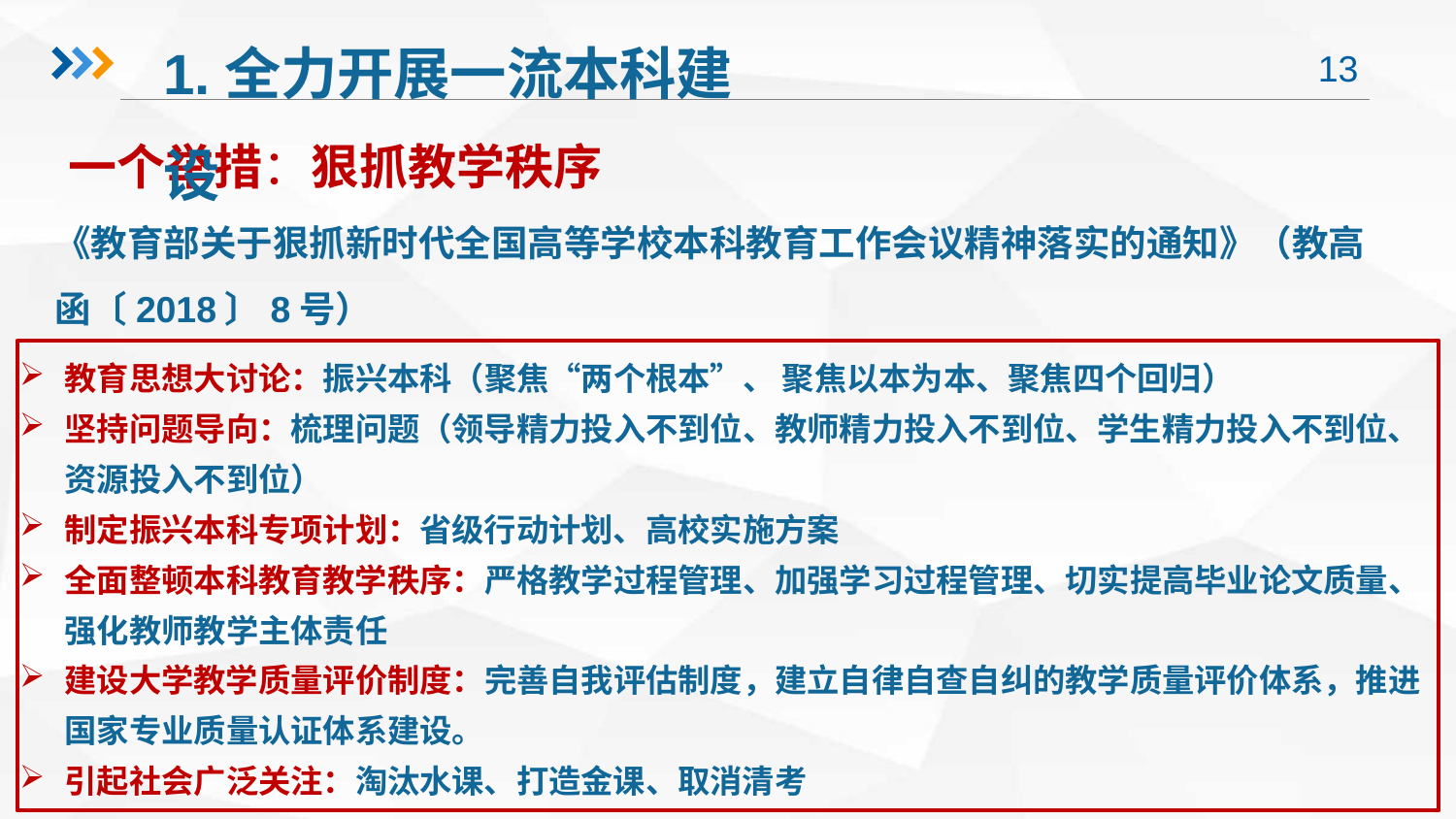

1.全力开展一流本科建设
一个举措：狠抓教学秩序
《教育部关于狠抓新时代全国高等学校本科教育工作会议精神落实的通知》（教高函〔2018〕8号）
教育思想大讨论：振兴本科（聚焦“两个根本”、 聚焦以本为本、聚焦四个回归）
坚持问题导向：梳理问题（领导精力投入不到位、教师精力投入不到位、学生精力投入不到位、资源投入不到位）
制定振兴本科专项计划：省级行动计划、高校实施方案
全面整顿本科教育教学秩序：严格教学过程管理、加强学习过程管理、切实提高毕业论文质量、强化教师教学主体责任
建设大学教学质量评价制度：完善自我评估制度，建立自律自查自纠的教学质量评价体系，推进国家专业质量认证体系建设。
引起社会广泛关注：淘汰水课、打造金课、取消清考